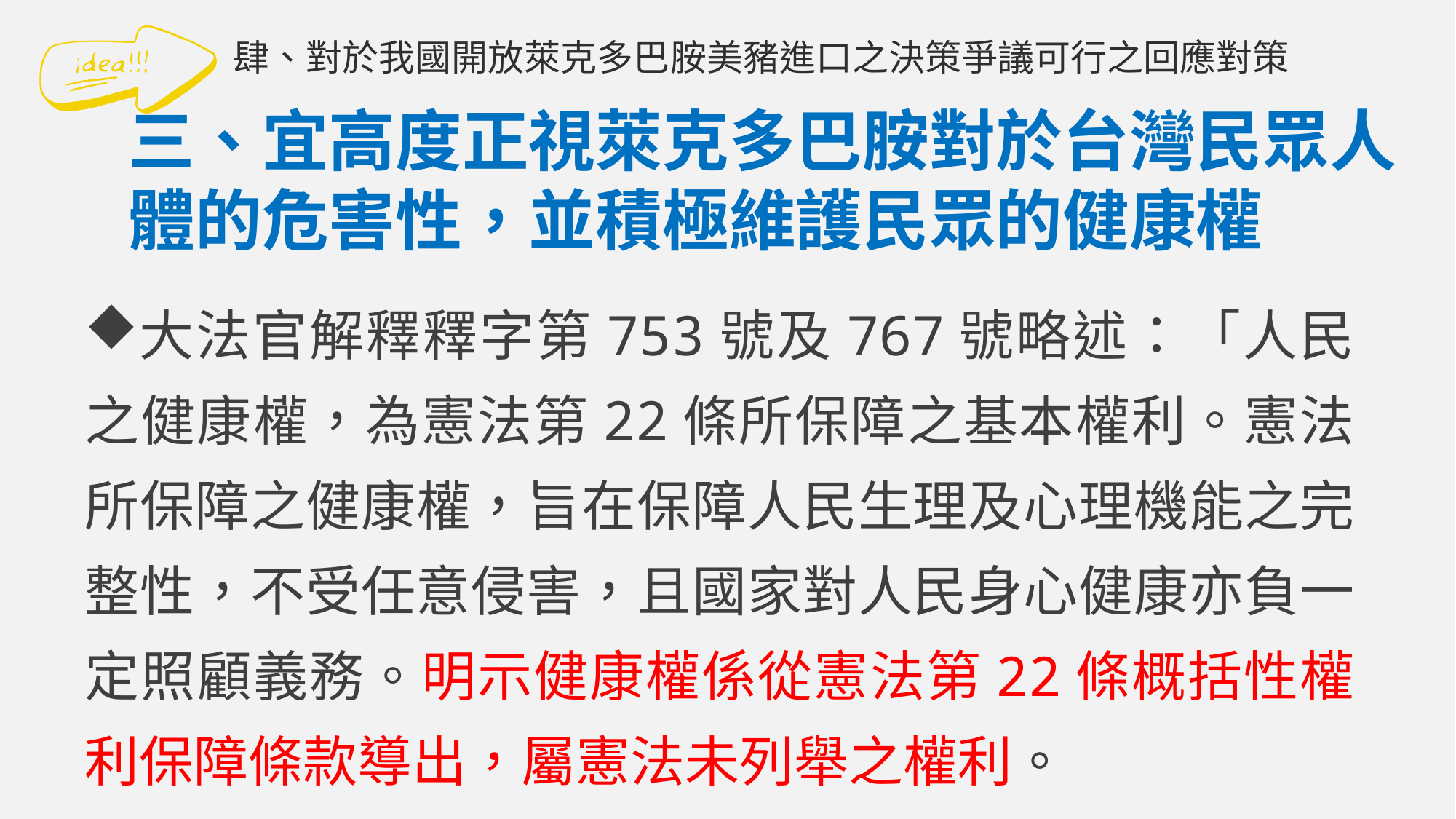

肆、對於我國開放萊克多巴胺美豬進口之決策爭議可行之回應對策
三、宜高度正視萊克多巴胺對於台灣民眾人體的危害性，並積極維護民眾的健康權
大法官解釋釋字第753號及767號略述：「人民之健康權，為憲法第22條所保障之基本權利。憲法所保障之健康權，旨在保障人民生理及心理機能之完整性，不受任意侵害，且國家對人民身心健康亦負一定照顧義務。明示健康權係從憲法第22條概括性權利保障條款導出，屬憲法未列舉之權利。